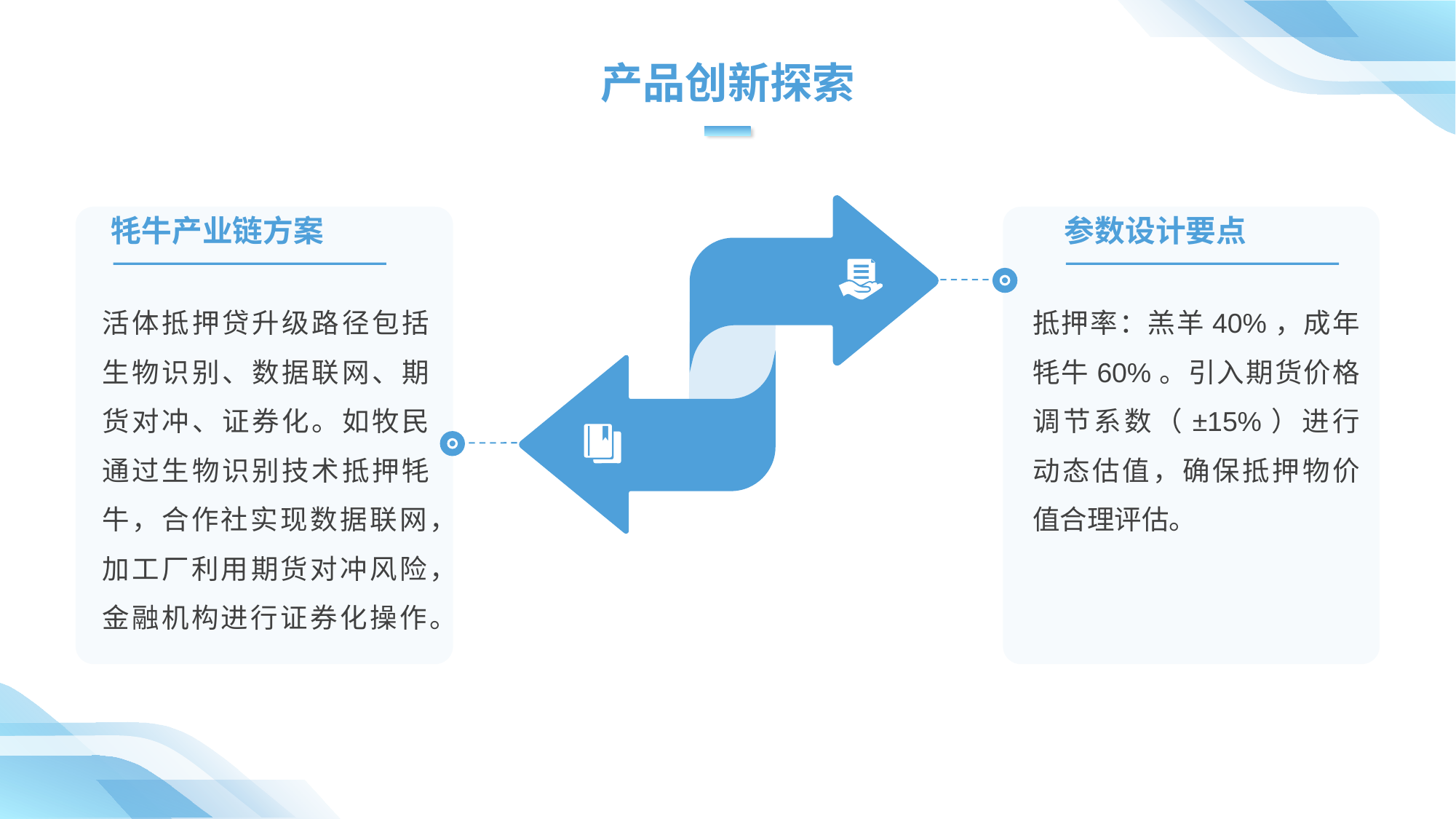

产品创新探索

牦牛产业链方案
参数设计要点

活体抵押贷升级路径包括生物识别、数据联网、期货对冲、证券化。如牧民通过生物识别技术抵押牦牛，合作社实现数据联网，加工厂利用期货对冲风险，金融机构进行证券化操作。
抵押率：羔羊40%，成年牦牛60%。引入期货价格调节系数（±15%）进行动态估值，确保抵押物价值合理评估。